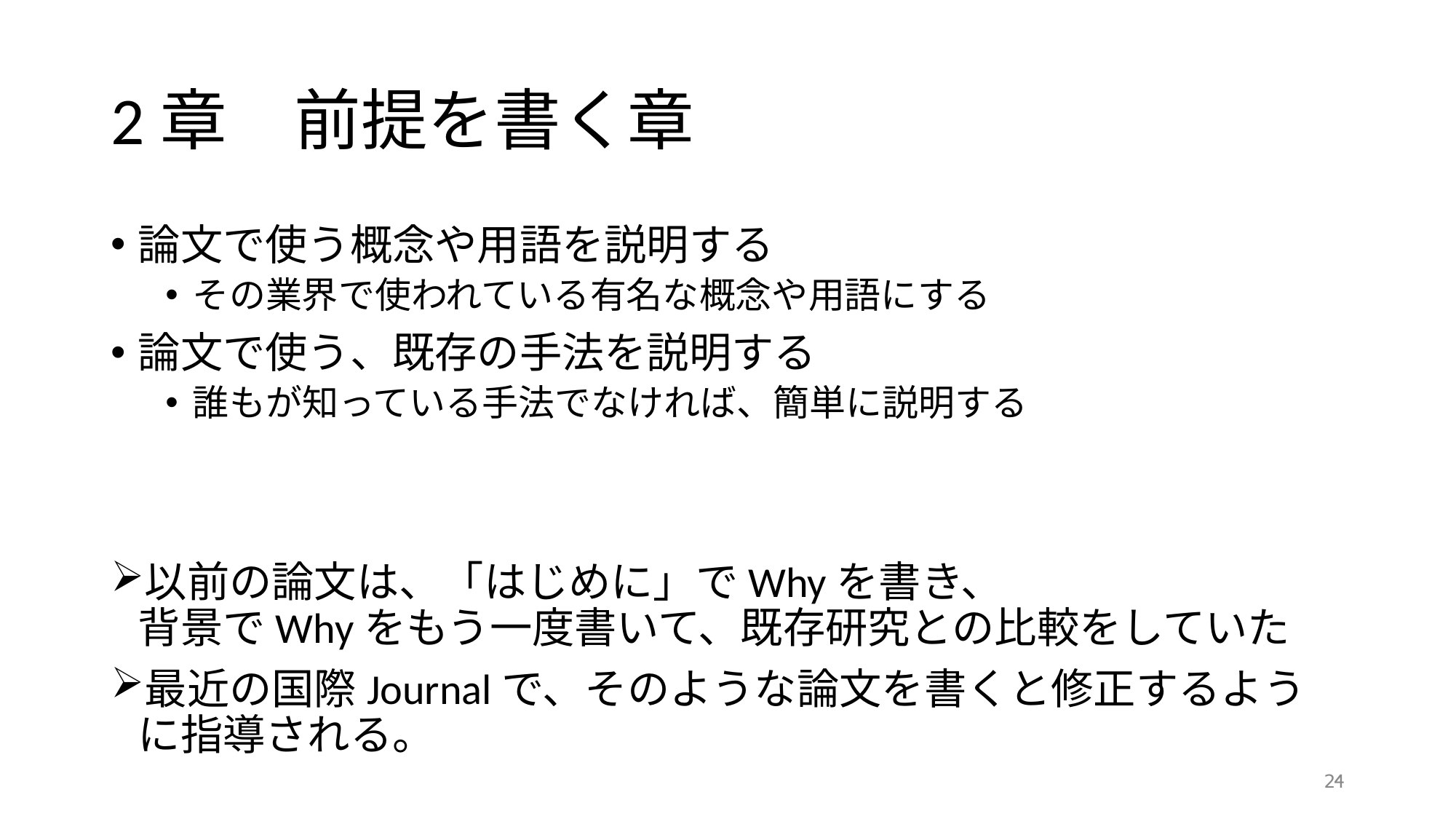

# 2章　前提を書く章
論文で使う概念や用語を説明する
その業界で使われている有名な概念や用語にする
論文で使う、既存の手法を説明する
誰もが知っている手法でなければ、簡単に説明する

以前の論文は、「はじめに」でWhyを書き、
背景でWhyをもう一度書いて、既存研究との比較をしていた
最近の国際Journalで、そのような論文を書くと修正するように指導される。
24